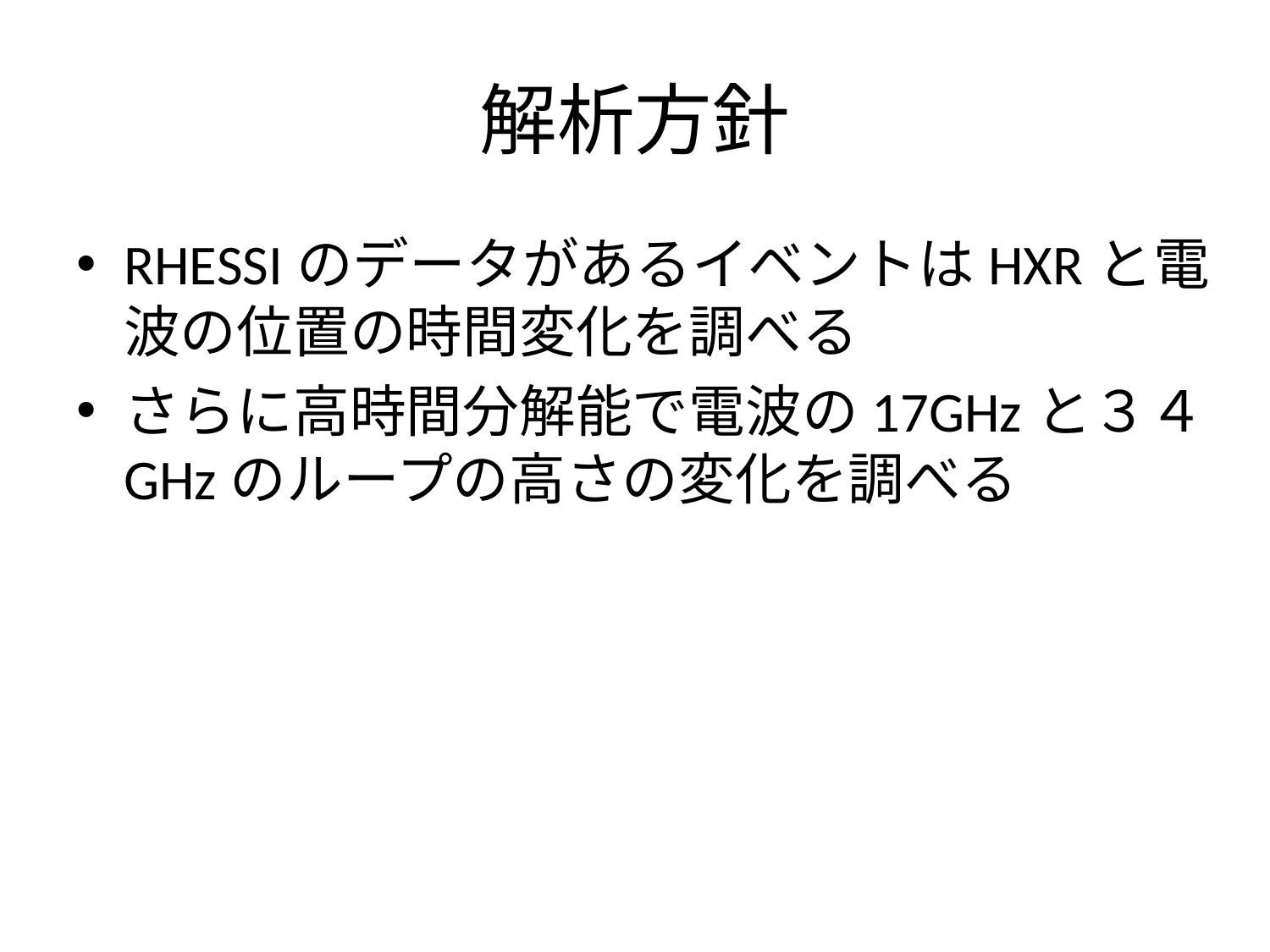

# 解析方針
RHESSIのデータがあるイベントはHXRと電波の位置の時間変化を調べる
さらに高時間分解能で電波の17GHzと３４GHzのループの高さの変化を調べる